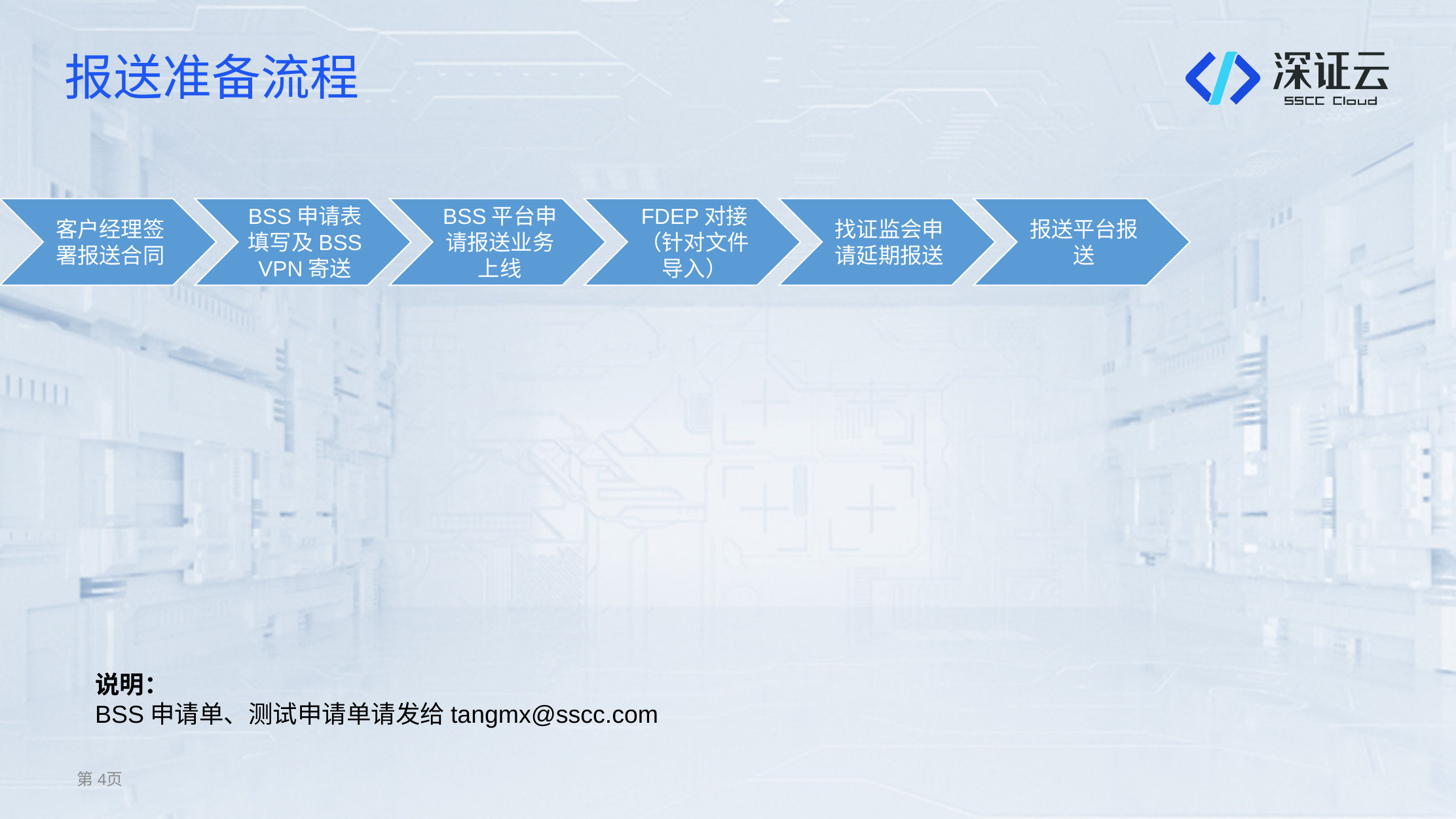

报送准备流程
客户经理签署报送合同
BSS申请表填写及BSS VPN寄送
BSS平台申请报送业务上线
FDEP对接（针对文件导入）
找证监会申请延期报送
报送平台报送

说明：
BSS申请单、测试申请单请发给tangmx@sscc.com